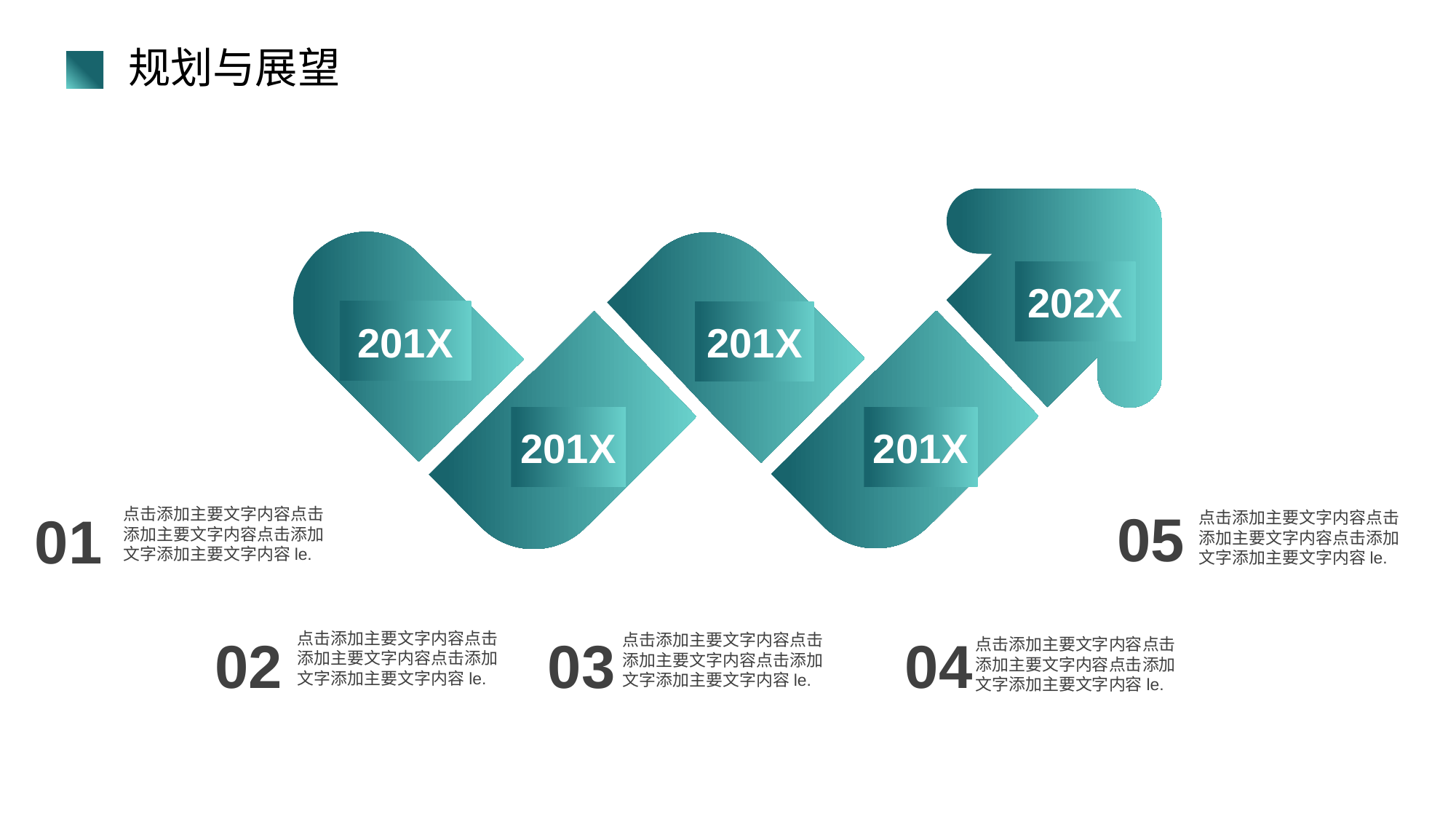

# 规划与展望

202X
201X
201X

201X
201X
05
01
点击添加主要文字内容点击添加主要文字内容点击添加文字添加主要文字内容le.
点击添加主要文字内容点击添加主要文字内容点击添加文字添加主要文字内容le.
点击添加主要文字内容点击添加主要文字内容点击添加文字添加主要文字内容le.
02
03
04
点击添加主要文字内容点击添加主要文字内容点击添加文字添加主要文字内容le.
点击添加主要文字内容点击添加主要文字内容点击添加文字添加主要文字内容le.